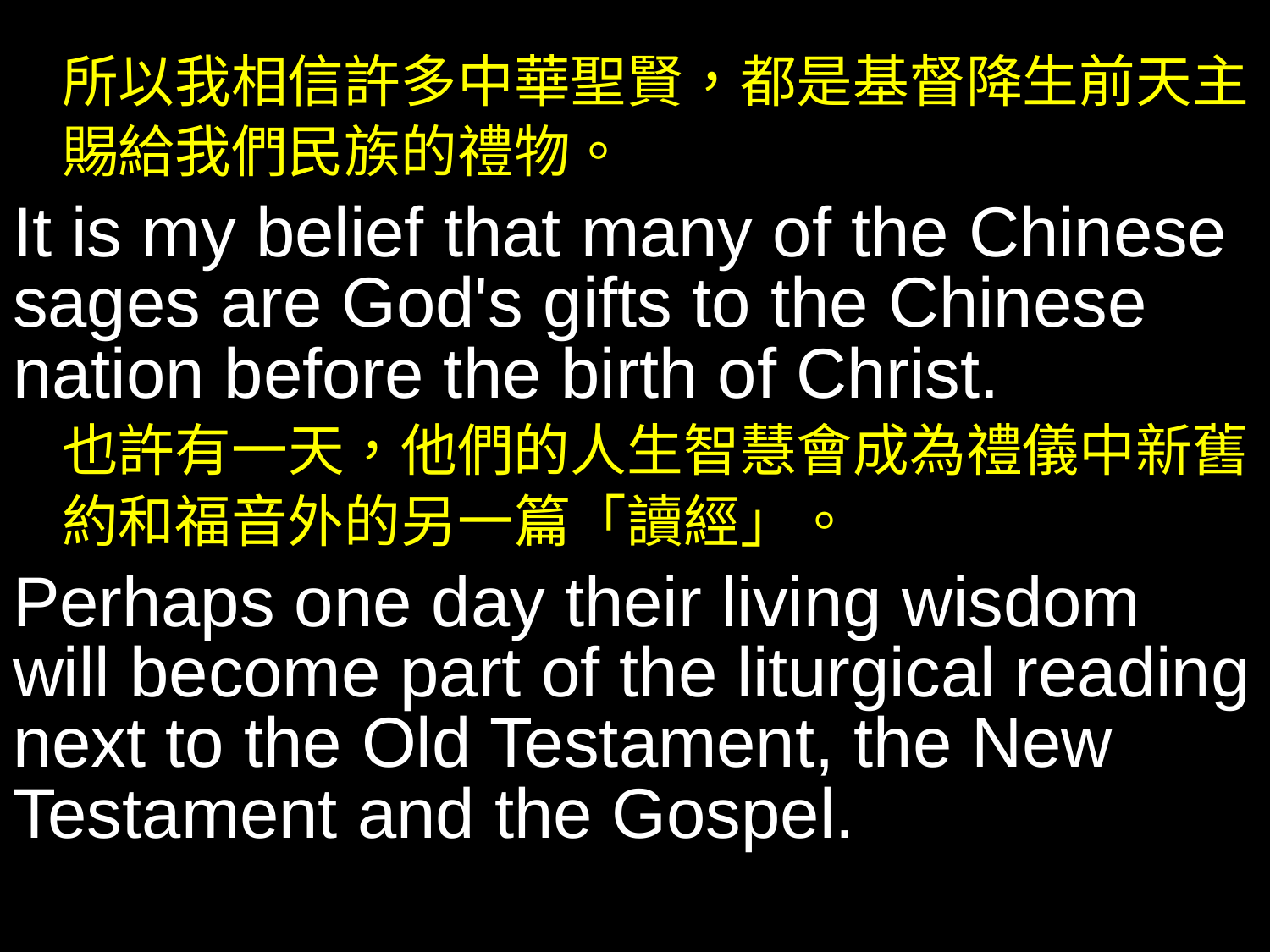

所以我相信許多中華聖賢，都是基督降生前天主賜給我們民族的禮物。
It is my belief that many of the Chinese sages are God's gifts to the Chinese nation before the birth of Christ.
也許有一天，他們的人生智慧會成為禮儀中新舊約和福音外的另一篇「讀經」。
Perhaps one day their living wisdom will become part of the liturgical reading next to the Old Testament, the New Testament and the Gospel.